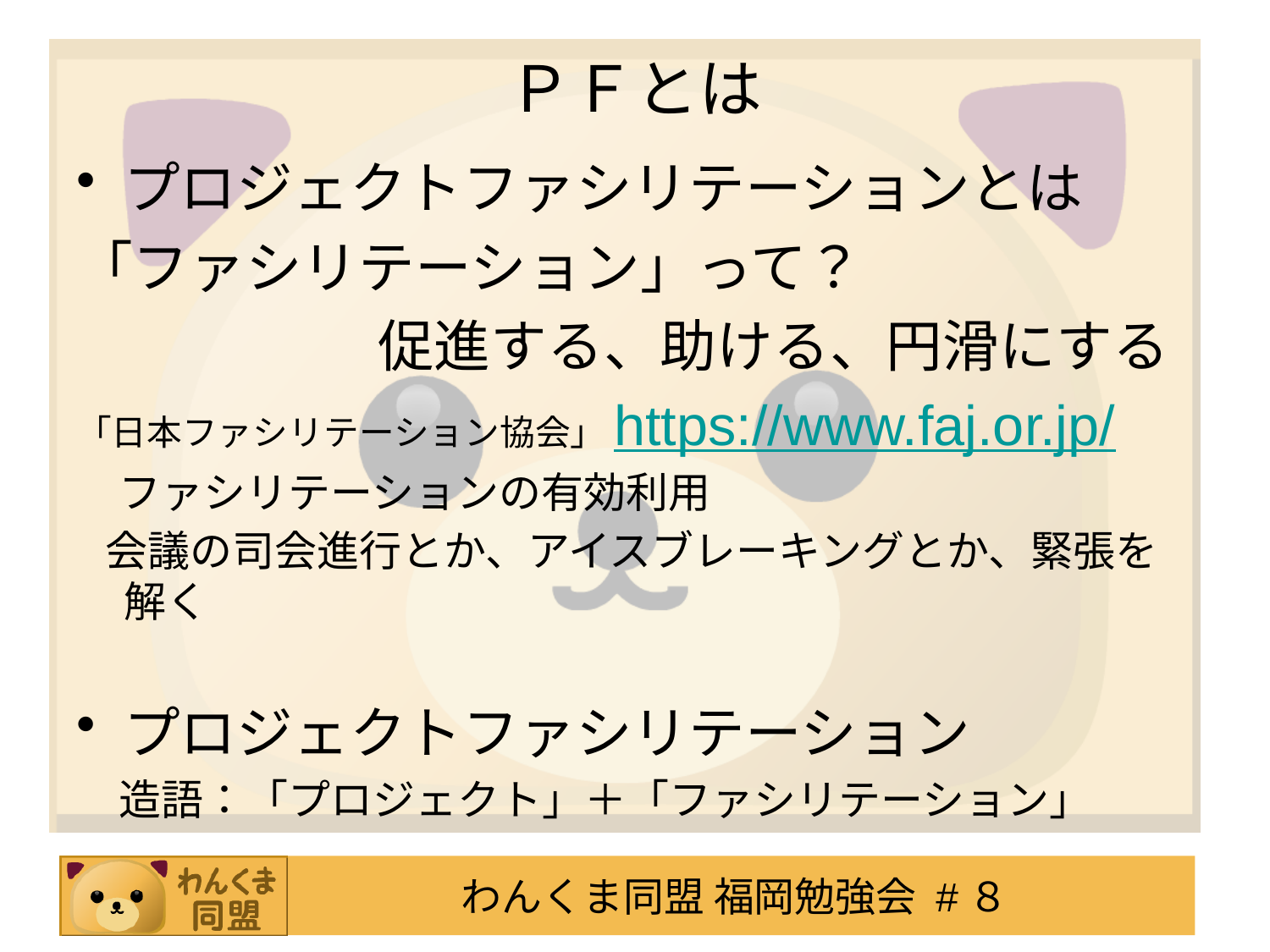

# ＰＦとは
プロジェクトファシリテーションとは
「ファシリテーション」って？
　		促進する、助ける、円滑にする
「日本ファシリテーション協会」https://www.faj.or.jp/
　ファシリテーションの有効利用
  会議の司会進行とか、アイスブレーキングとか、緊張を解く

プロジェクトファシリテーション
　造語：「プロジェクト」＋「ファシリテーション」